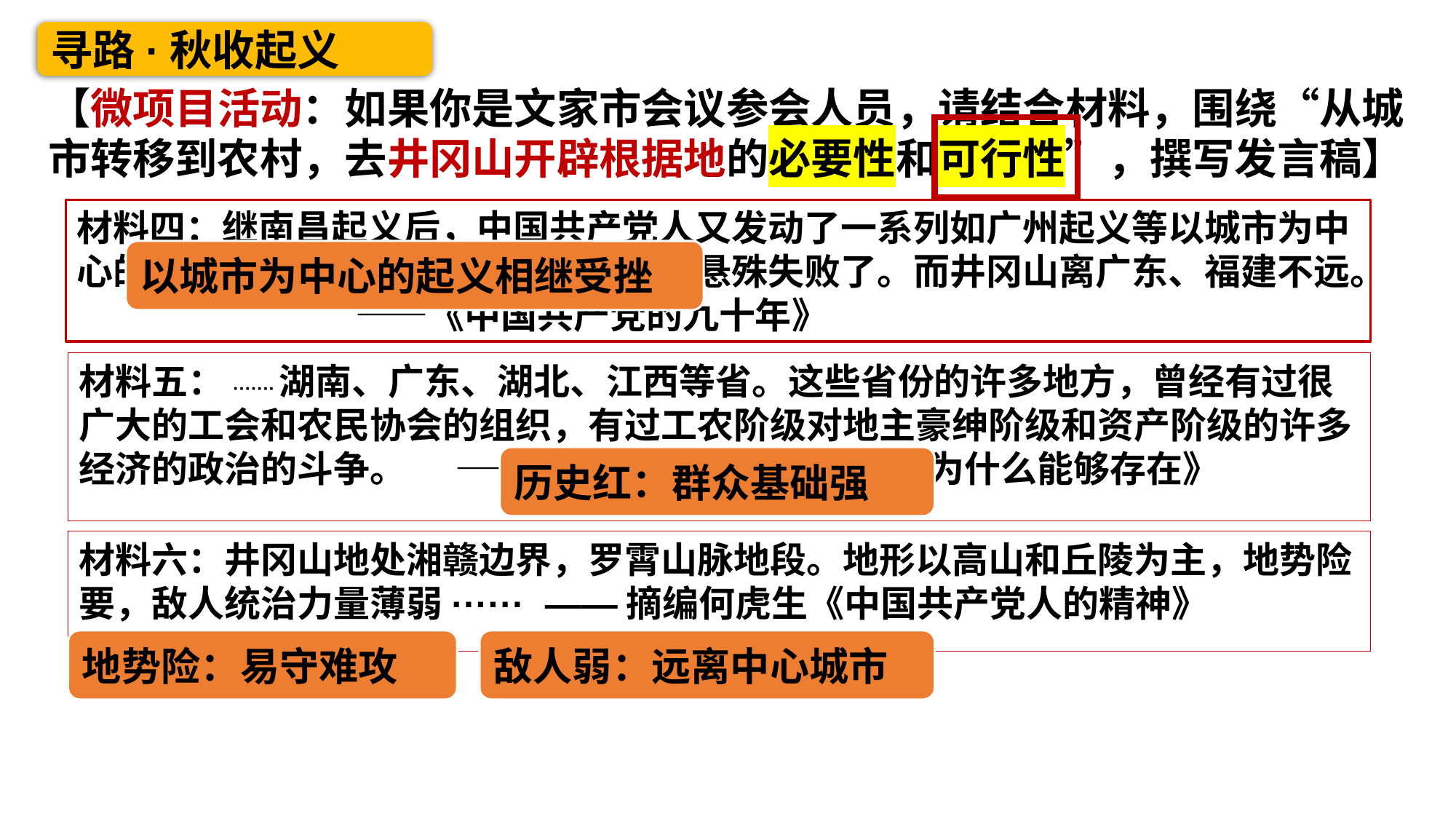

寻路·秋收起义
【微项目活动：如果你是文家市会议参会人员，请结合材料，围绕“从城市转移到农村，去井冈山开辟根据地的必要性和可行性”，撰写发言稿】

材料四：继南昌起义后，中国共产党人又发动了一系列如广州起义等以城市为中心的起义，这些起义大多数因敌我力量悬殊失败了。而井冈山离广东、福建不远。                                  ——《中国共产党的九十年》
以城市为中心的起义相继受挫
材料五：·······湖南、广东、湖北、江西等省。这些省份的许多地方，曾经有过很广大的工会和农民协会的组织，有过工农阶级对地主豪绅阶级和资产阶级的许多经济的政治的斗争。      ——毛泽东《中国的红色政权为什么能够存在》
历史红：群众基础强
材料六：井冈山地处湘赣边界，罗霄山脉地段。地形以高山和丘陵为主，地势险要，敌人统治力量薄弱······  ——摘编何虎生《中国共产党人的精神》
地势险：易守难攻
敌人弱：远离中心城市